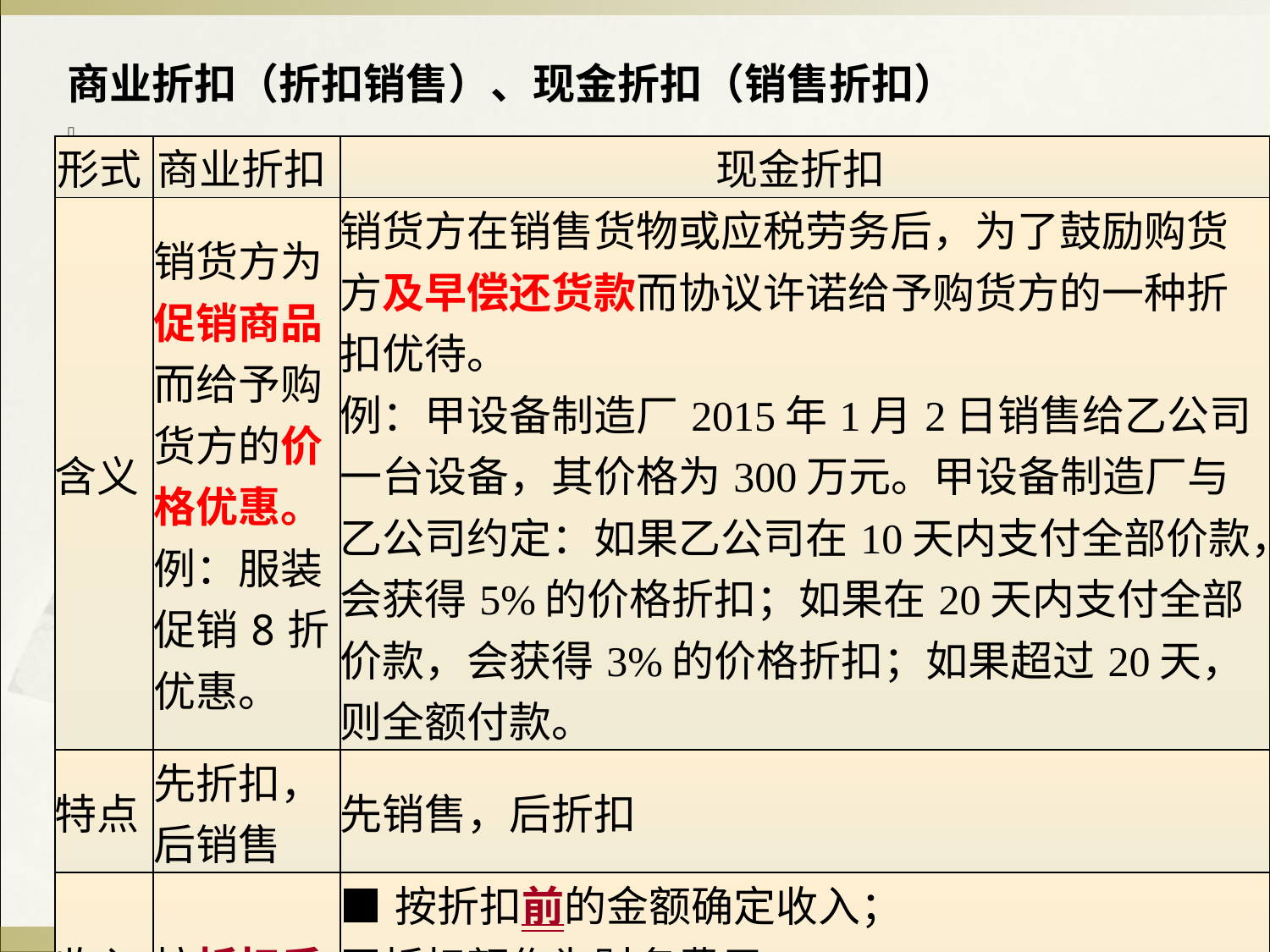

商业折扣（折扣销售）、现金折扣（销售折扣）

| 形式 | 商业折扣 | 现金折扣 |
| --- | --- | --- |
| 含义 | 销货方为促销商品而给予购货方的价格优惠。 例：服装促销8折优惠。 | 销货方在销售货物或应税劳务后，为了鼓励购货方及早偿还货款而协议许诺给予购货方的一种折扣优待。 例：甲设备制造厂2015年1月2日销售给乙公司一台设备，其价格为300万元。甲设备制造厂与乙公司约定：如果乙公司在10天内支付全部价款，会获得5%的价格折扣；如果在20天内支付全部价款，会获得3%的价格折扣；如果超过20天，则全额付款。 |
| 特点 | 先折扣，后销售 | 先销售，后折扣 |
| 收入确认 | 按折扣后金额 | ■按折扣前的金额确定收入； ■折扣额作为财务费用。 注：因折扣额具有融资性质，所以作为财务费用。 |